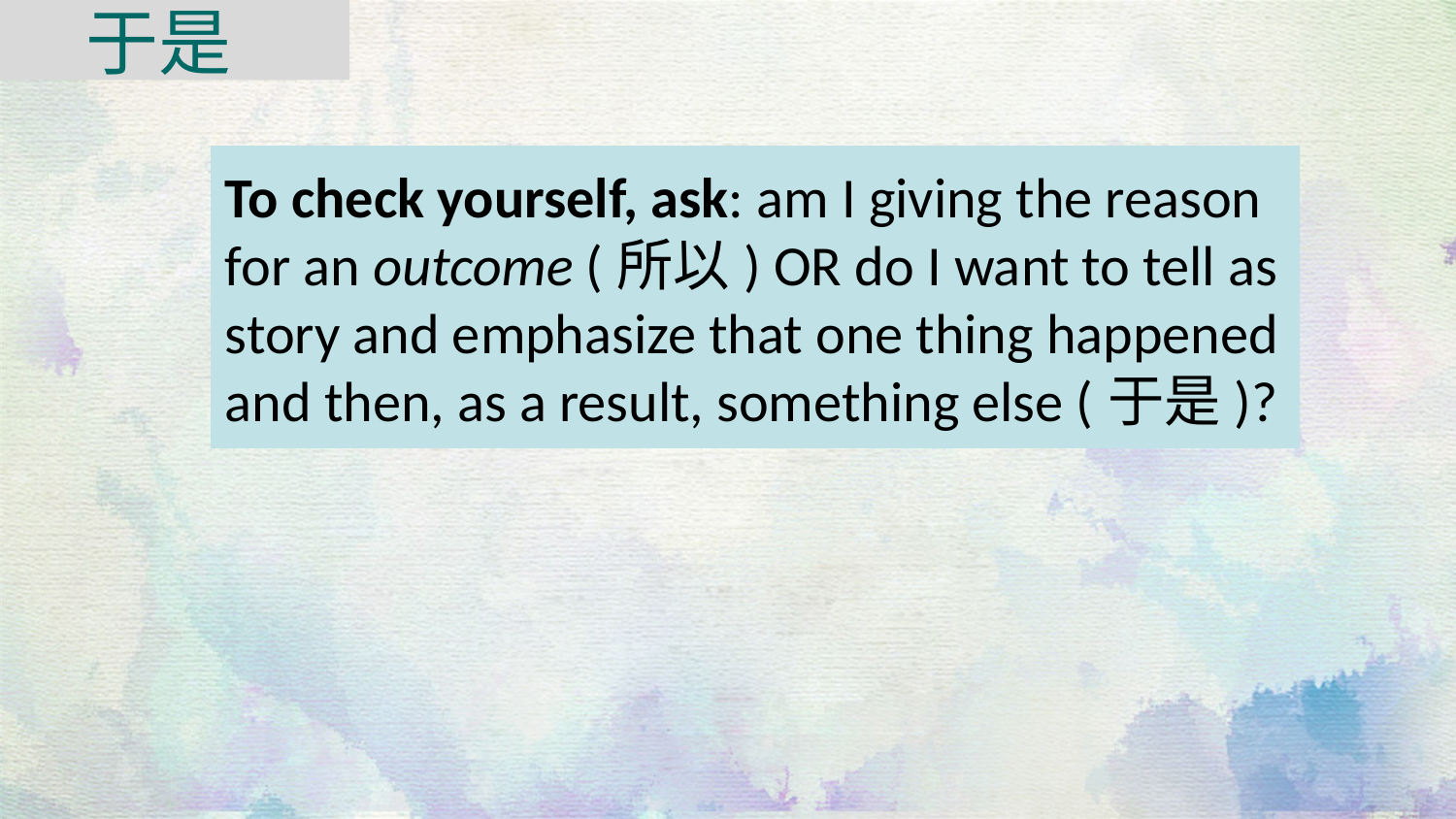

于是
To check yourself, ask: am I giving the reason for an outcome (所以) OR do I want to tell as story and emphasize that one thing happened and then, as a result, something else (于是)?